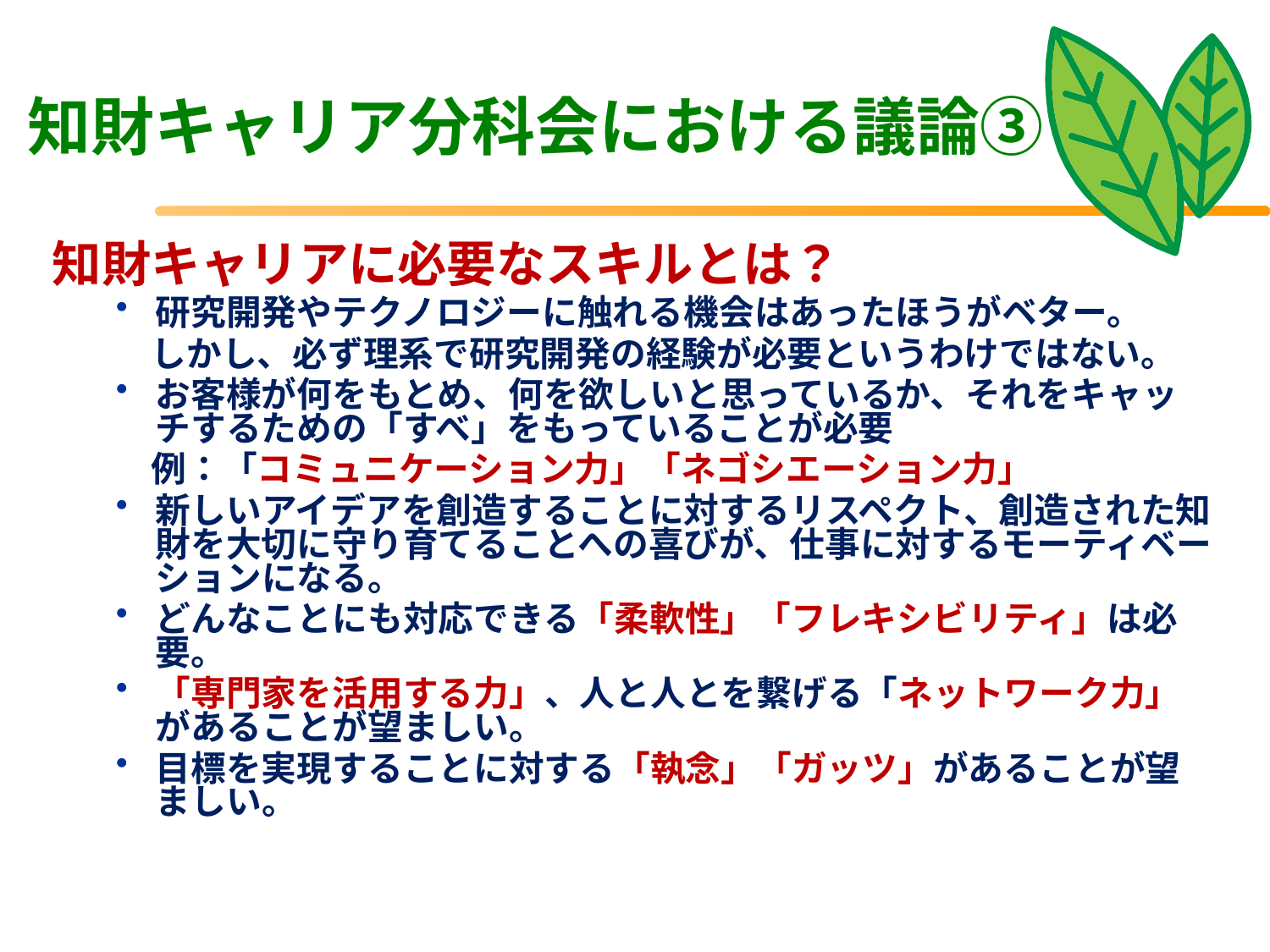

知財キャリア分科会における議論③
知財キャリアに必要なスキルとは？
研究開発やテクノロジーに触れる機会はあったほうがベター。
　しかし、必ず理系で研究開発の経験が必要というわけではない。
お客様が何をもとめ、何を欲しいと思っているか、それをキャッチするための「すべ」をもっていることが必要
　例：「コミュニケーション力」「ネゴシエーション力」
新しいアイデアを創造することに対するリスペクト、創造された知財を大切に守り育てることへの喜びが、仕事に対するモーティベーションになる。
どんなことにも対応できる「柔軟性」「フレキシビリティ」は必要。
「専門家を活用する力」、人と人とを繋げる「ネットワーク力」があることが望ましい。
目標を実現することに対する「執念」「ガッツ」があることが望ましい。